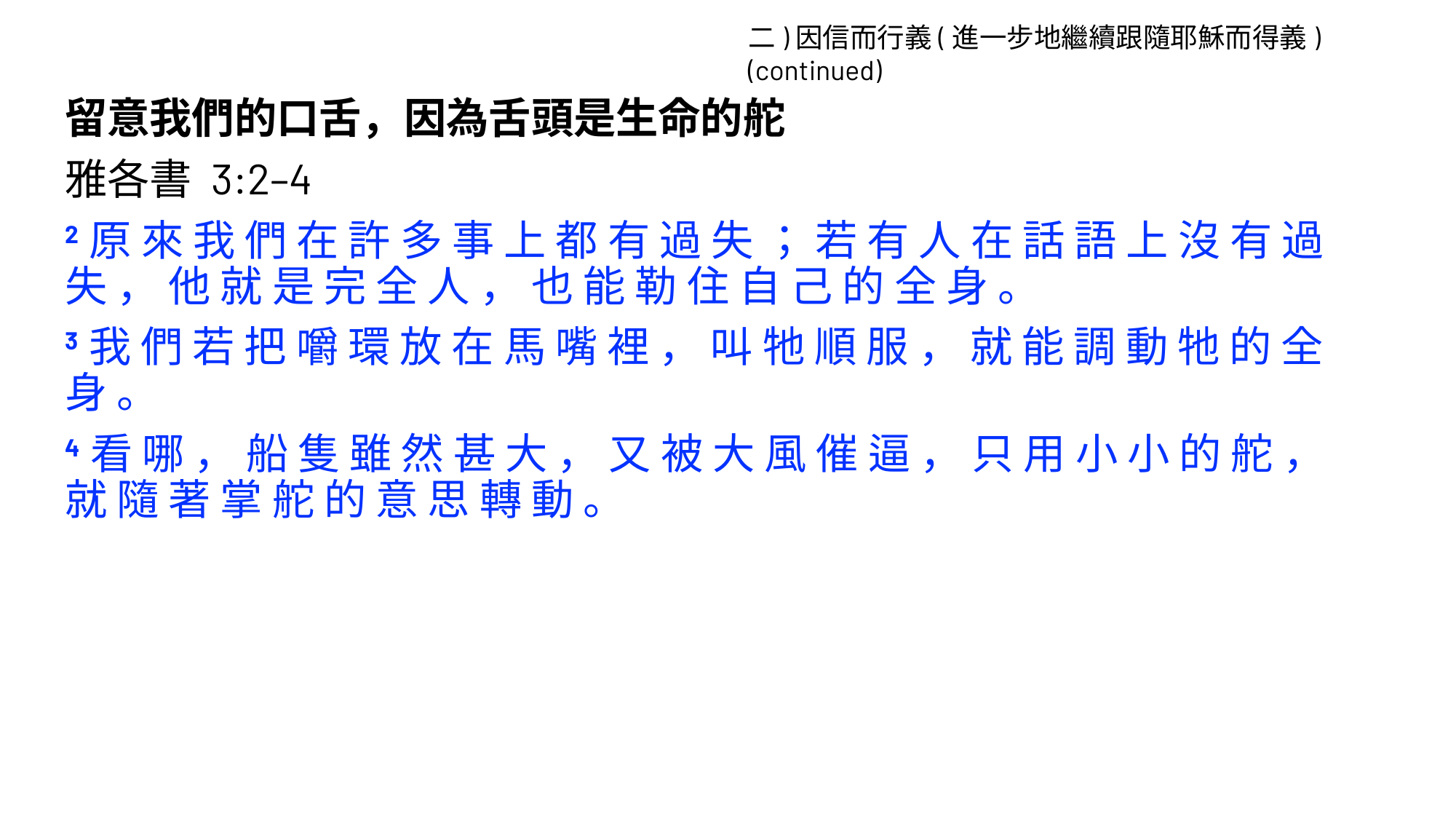

二)因信而行義(進一步地繼續跟隨耶穌而得義) (continued)
留意我們的口舌，因為舌頭是生命的舵
雅各書 3:2–4
2 原 來 我 們 在 許 多 事 上 都 有 過 失 ； 若 有 人 在 話 語 上 沒 有 過 失 ， 他 就 是 完 全 人 ， 也 能 勒 住 自 己 的 全 身 。
3 我 們 若 把 嚼 環 放 在 馬 嘴 裡 ， 叫 牠 順 服 ， 就 能 調 動 牠 的 全 身 。
4 看 哪 ， 船 隻 雖 然 甚 大 ， 又 被 大 風 催 逼 ， 只 用 小 小 的 舵 ， 就 隨 著 掌 舵 的 意 思 轉 動 。